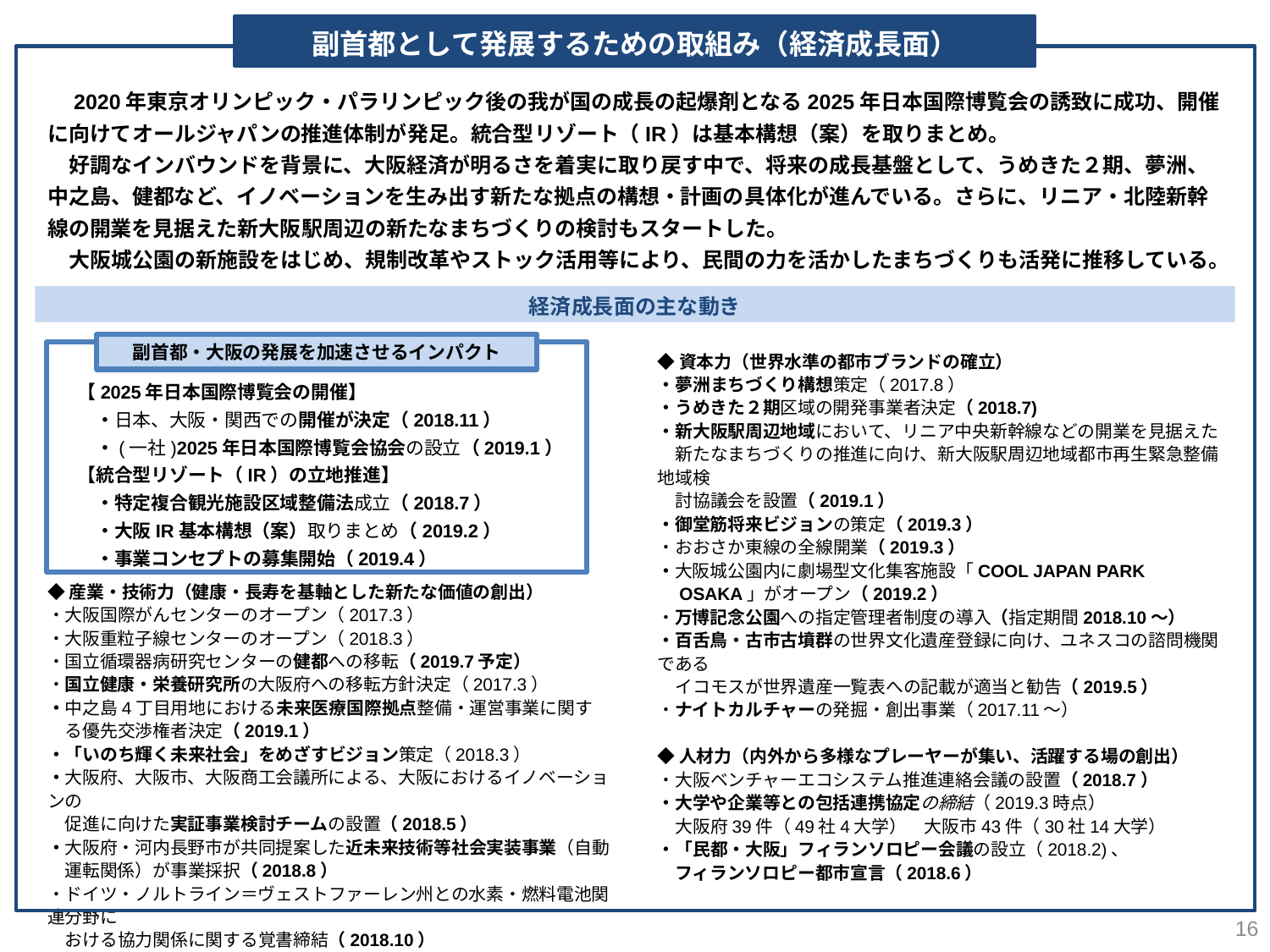

副首都として発展するための取組み（経済成長面）

　2020年東京オリンピック・パラリンピック後の我が国の成長の起爆剤となる2025年日本国際博覧会の誘致に成功、開催に向けてオールジャパンの推進体制が発足。統合型リゾート（IR）は基本構想（案）を取りまとめ。
　好調なインバウンドを背景に、大阪経済が明るさを着実に取り戻す中で、将来の成長基盤として、うめきた２期、夢洲、中之島、健都など、イノベーションを生み出す新たな拠点の構想・計画の具体化が進んでいる。さらに、リニア・北陸新幹線の開業を見据えた新大阪駅周辺の新たなまちづくりの検討もスタートした。
　大阪城公園の新施設をはじめ、規制改革やストック活用等により、民間の力を活かしたまちづくりも活発に推移している。
経済成長面の主な動き
副首都・大阪の発展を加速させるインパクト

　【2025年日本国際博覧会の開催】
　　・日本、大阪・関西での開催が決定（2018.11）
　　・(一社)2025年日本国際博覧会協会の設立（2019.1）
　【統合型リゾート（IR）の立地推進】
　　・特定複合観光施設区域整備法成立（2018.7）
　　・大阪IR基本構想（案）取りまとめ（2019.2）
　　・事業コンセプトの募集開始（2019.4）

◆産業・技術力（健康・長寿を基軸とした新たな価値の創出）
・大阪国際がんセンターのオープン（2017.3）
・大阪重粒子線センターのオープン（2018.3）
・国立循環器病研究センターの健都への移転（2019.7予定）
・国立健康・栄養研究所の大阪府への移転方針決定（2017.3）
・中之島4丁目用地における未来医療国際拠点整備・運営事業に関す
　る優先交渉権者決定（2019.1）
・「いのち輝く未来社会」をめざすビジョン策定（2018.3）
・大阪府、大阪市、大阪商工会議所による、大阪におけるイノベーションの
　促進に向けた実証事業検討チームの設置（2018.5）
・大阪府・河内長野市が共同提案した近未来技術等社会実装事業（自動
　運転関係）が事業採択（2018.8）
・ドイツ・ノルトライン＝ヴェストファーレン州との水素・燃料電池関連分野に
　おける協力関係に関する覚書締結（2018.10）
◆資本力（世界水準の都市ブランドの確立）
・夢洲まちづくり構想策定（2017.8）
・うめきた２期区域の開発事業者決定（2018.7)
・新大阪駅周辺地域において、リニア中央新幹線などの開業を見据えた
　新たなまちづくりの推進に向け、新大阪駅周辺地域都市再生緊急整備地域検
　討協議会を設置（2019.1）
・御堂筋将来ビジョンの策定（2019.3）
・おおさか東線の全線開業（2019.3）
・大阪城公園内に劇場型文化集客施設「COOL JAPAN PARK
　OSAKA」がオープン（2019.2）
・万博記念公園への指定管理者制度の導入（指定期間2018.10～）
・百舌鳥・古市古墳群の世界文化遺産登録に向け、ユネスコの諮問機関である
　イコモスが世界遺産一覧表への記載が適当と勧告（2019.5）
・ナイトカルチャーの発掘・創出事業（2017.11～）

◆人材力（内外から多様なプレーヤーが集い、活躍する場の創出）
・大阪ベンチャーエコシステム推進連絡会議の設置（2018.7）
・大学や企業等との包括連携協定の締結（2019.3時点）
　大阪府39件（49社4大学）　大阪市43件（30社14大学）
・「民都・大阪」フィランソロピー会議の設立（2018.2)、
　フィランソロピー都市宣言（2018.6）

16